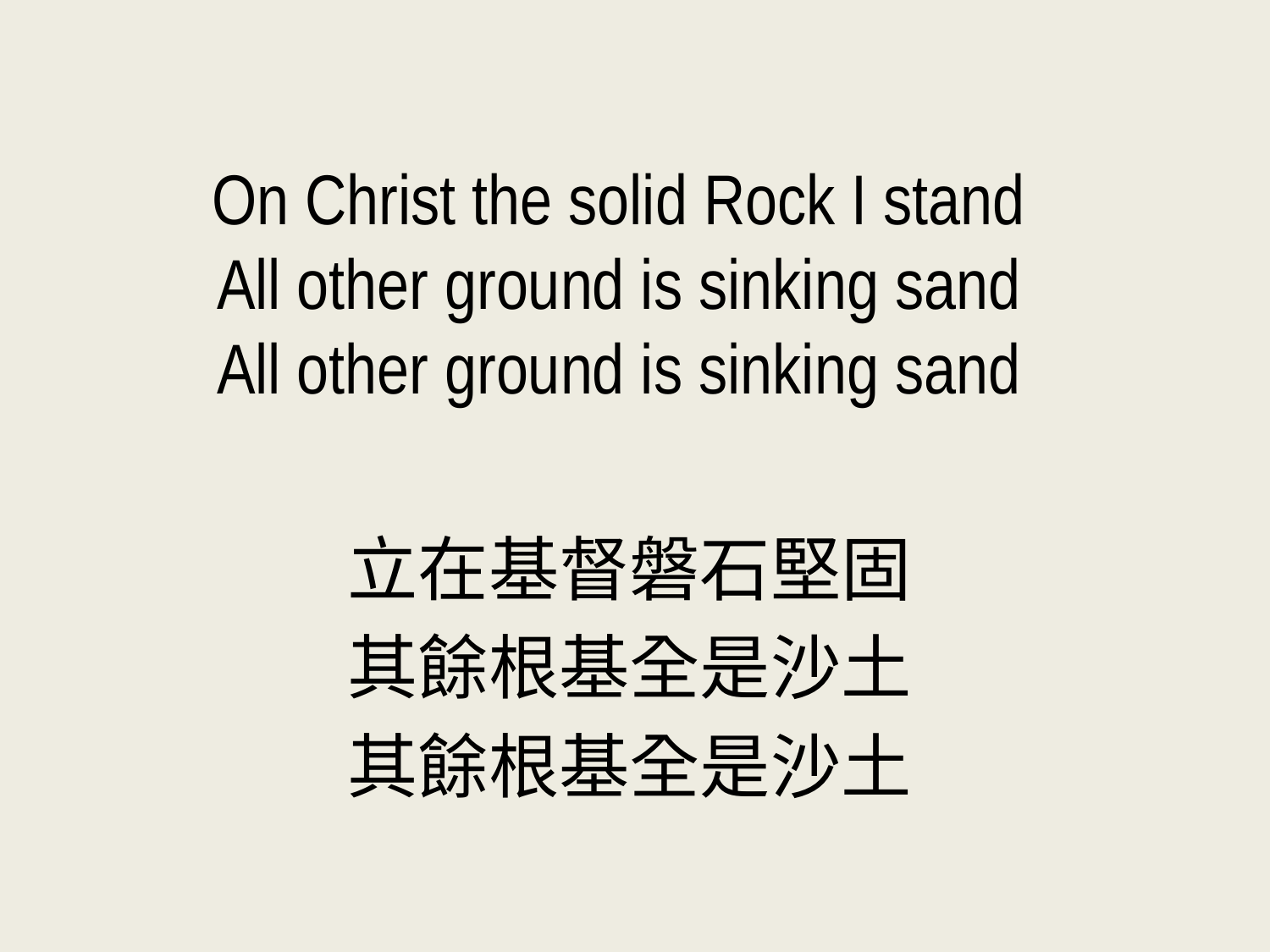

On Christ the solid Rock I stand
All other ground is sinking sand
All other ground is sinking sand
立在基督磐石堅固
其餘根基全是沙土
其餘根基全是沙土